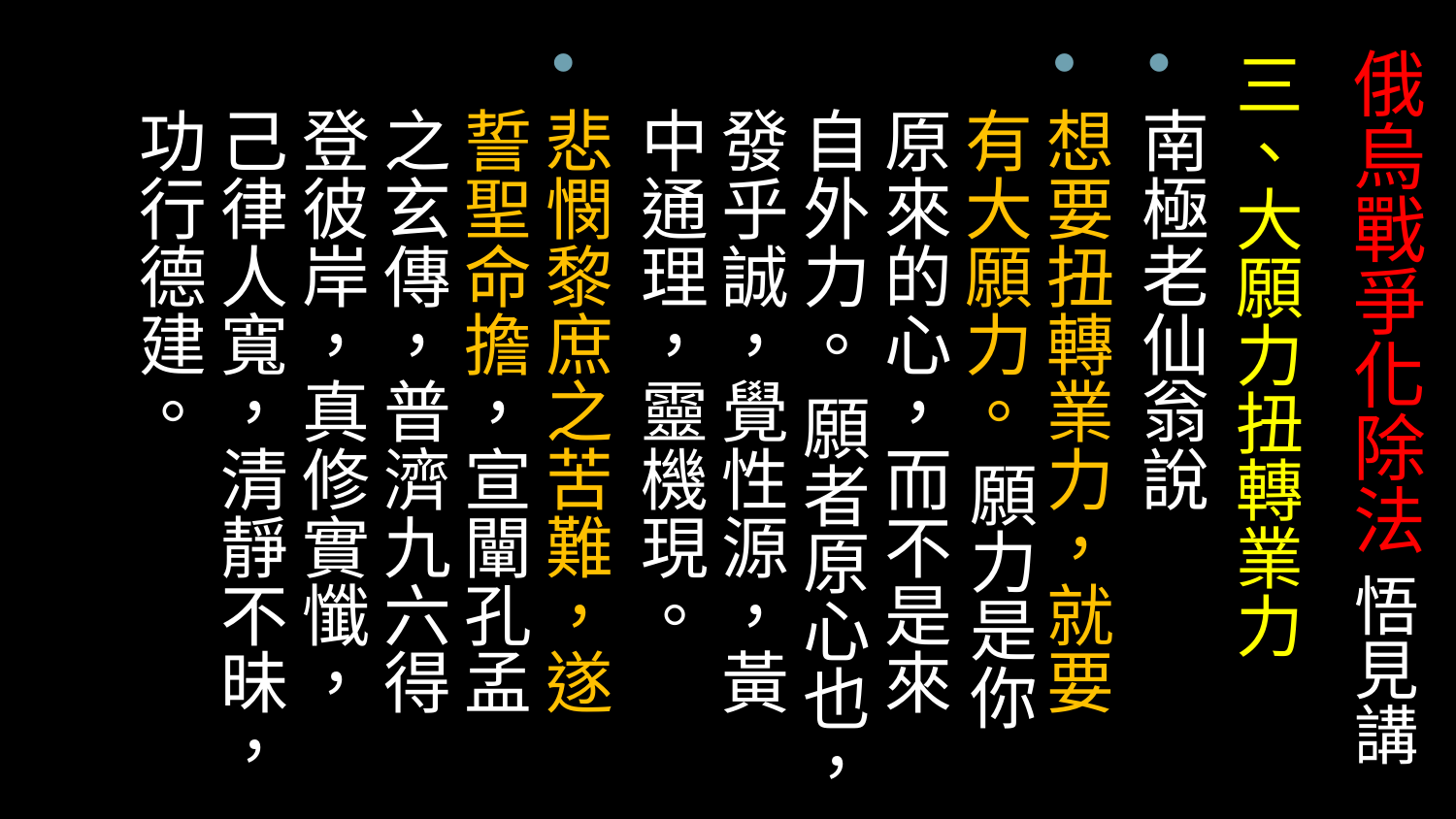

# 俄烏戰爭化除法 悟見講
三、大願力扭轉業力
南極老仙翁說
想要扭轉業力，就要有大願力。 願力是你原來的心，而不是來自外力。 願者原心也，發乎誠，覺性源，黃中通理，靈機現。
悲憫黎庶之苦難，遂誓聖命擔，宣闡孔孟之玄傳，普濟九六得登彼岸，真修實懺，己律人寬，清靜不昧，功行德建。